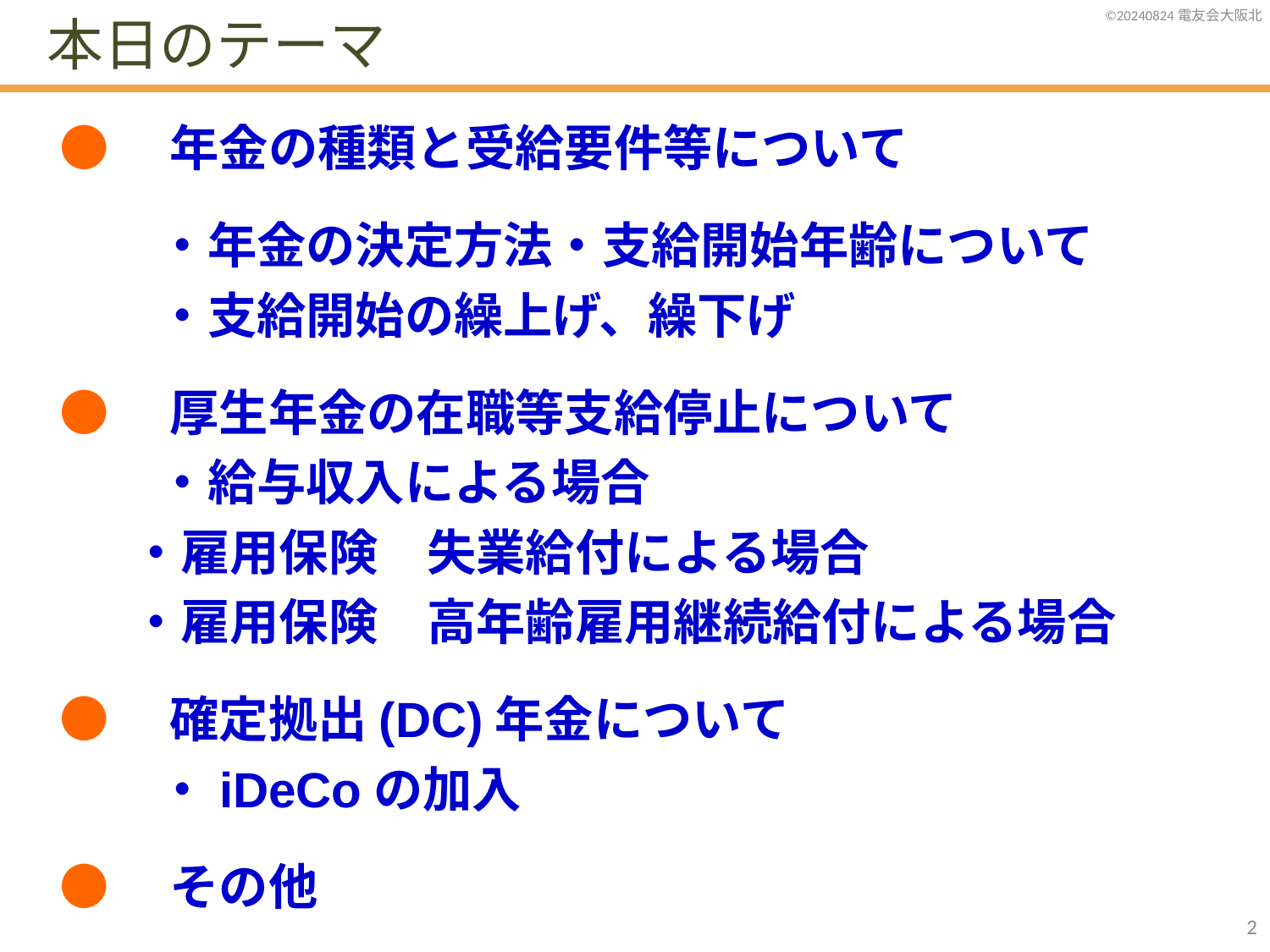

本日のテーマ
●　年金の種類と受給要件等について

　　・年金の決定方法・支給開始年齢について
　　・支給開始の繰上げ、繰下げ

●　厚生年金の在職等支給停止について
　　・給与収入による場合
　  ・雇用保険　失業給付による場合
　  ・雇用保険　高年齢雇用継続給付による場合

●　確定拠出(DC)年金について
　　・iDeCoの加入

●　その他
2